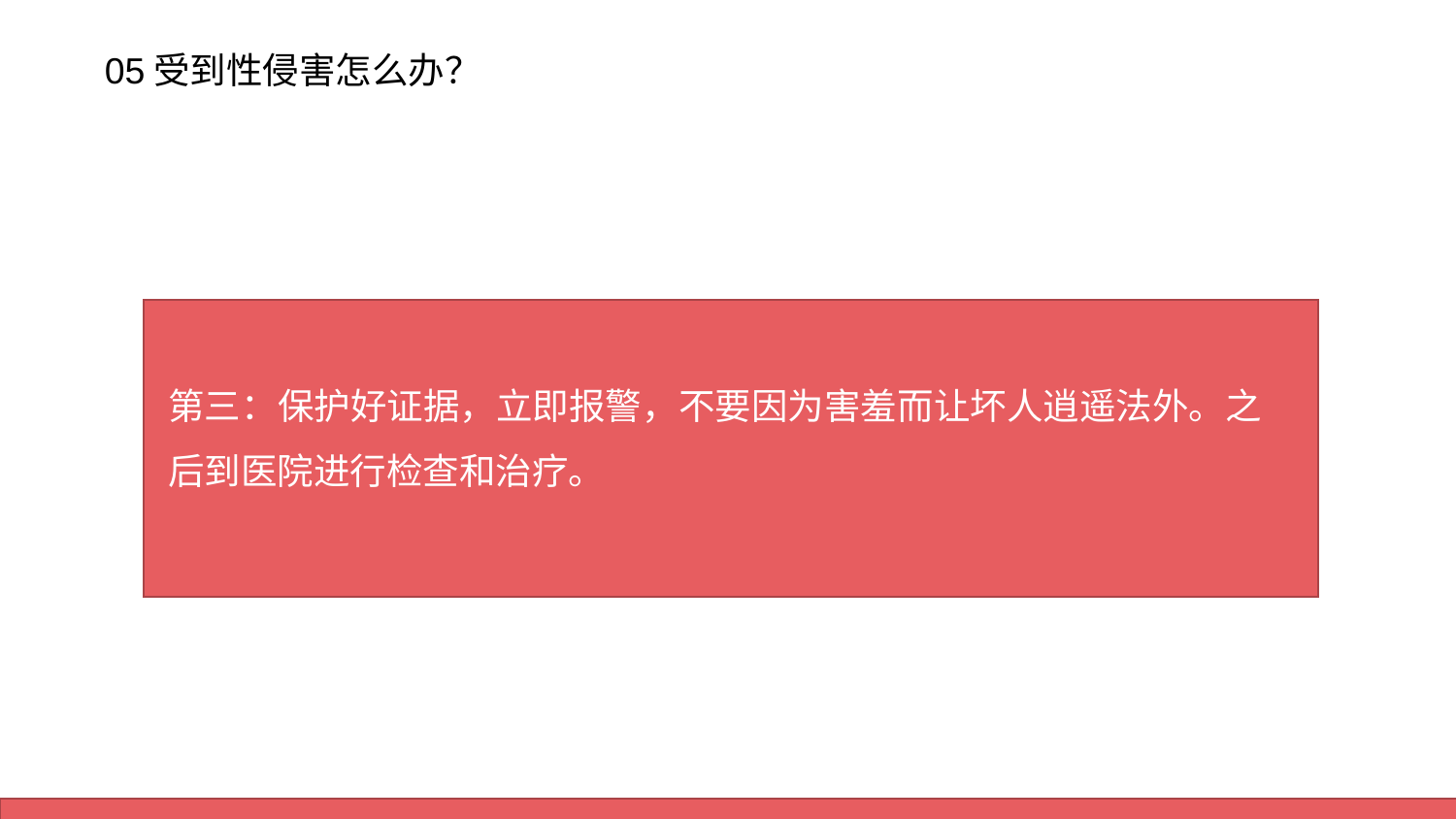

第三：保护好证据，立即报警，不要因为害羞而让坏人逍遥法外。之后到医院进行检查和治疗。